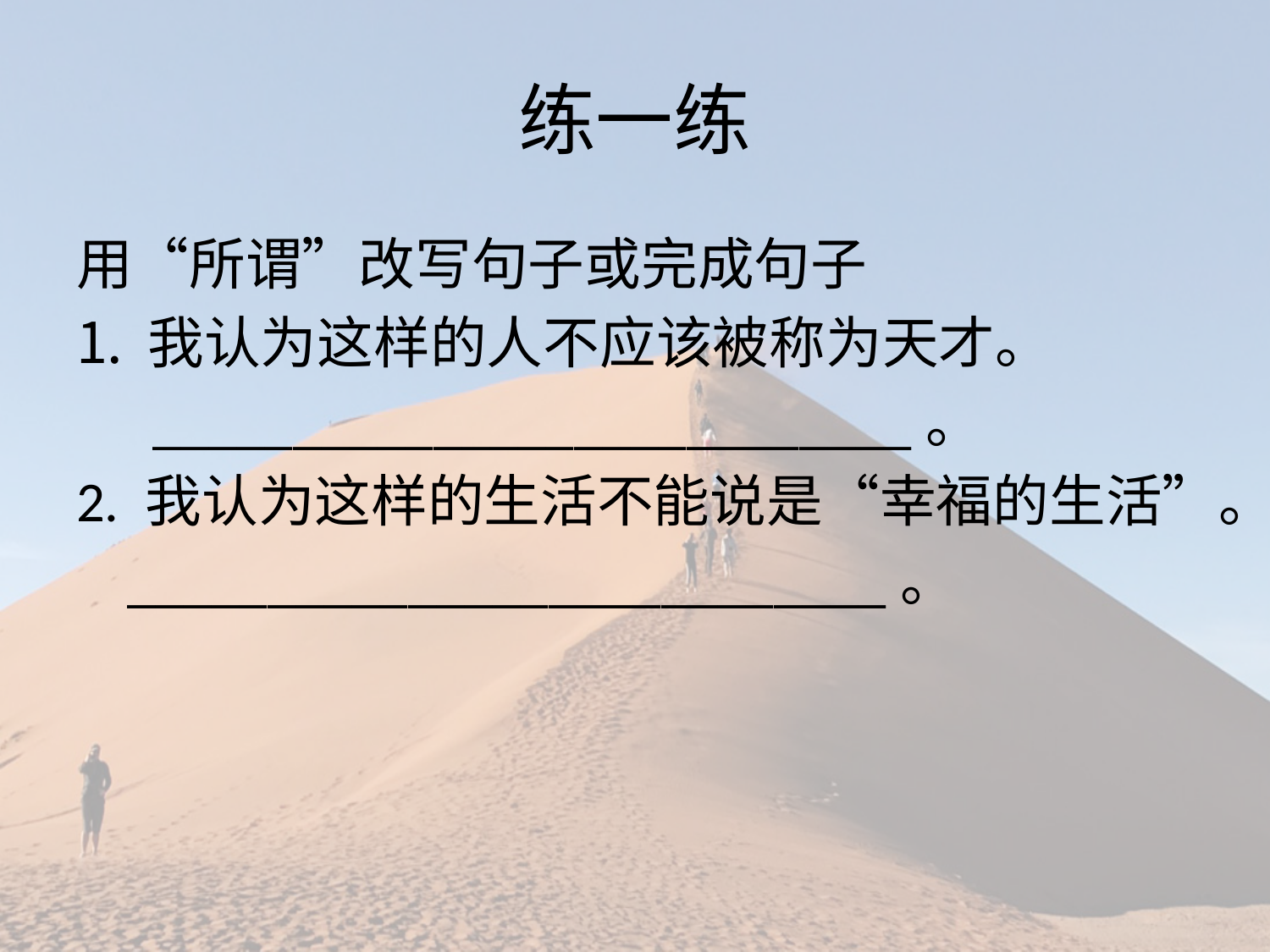

# 练一练
用“所谓”改写句子或完成句子
我认为这样的人不应该被称为天才。
      ___________________________。
2. 我认为这样的生活不能说是“幸福的生活”。
    ___________________________。